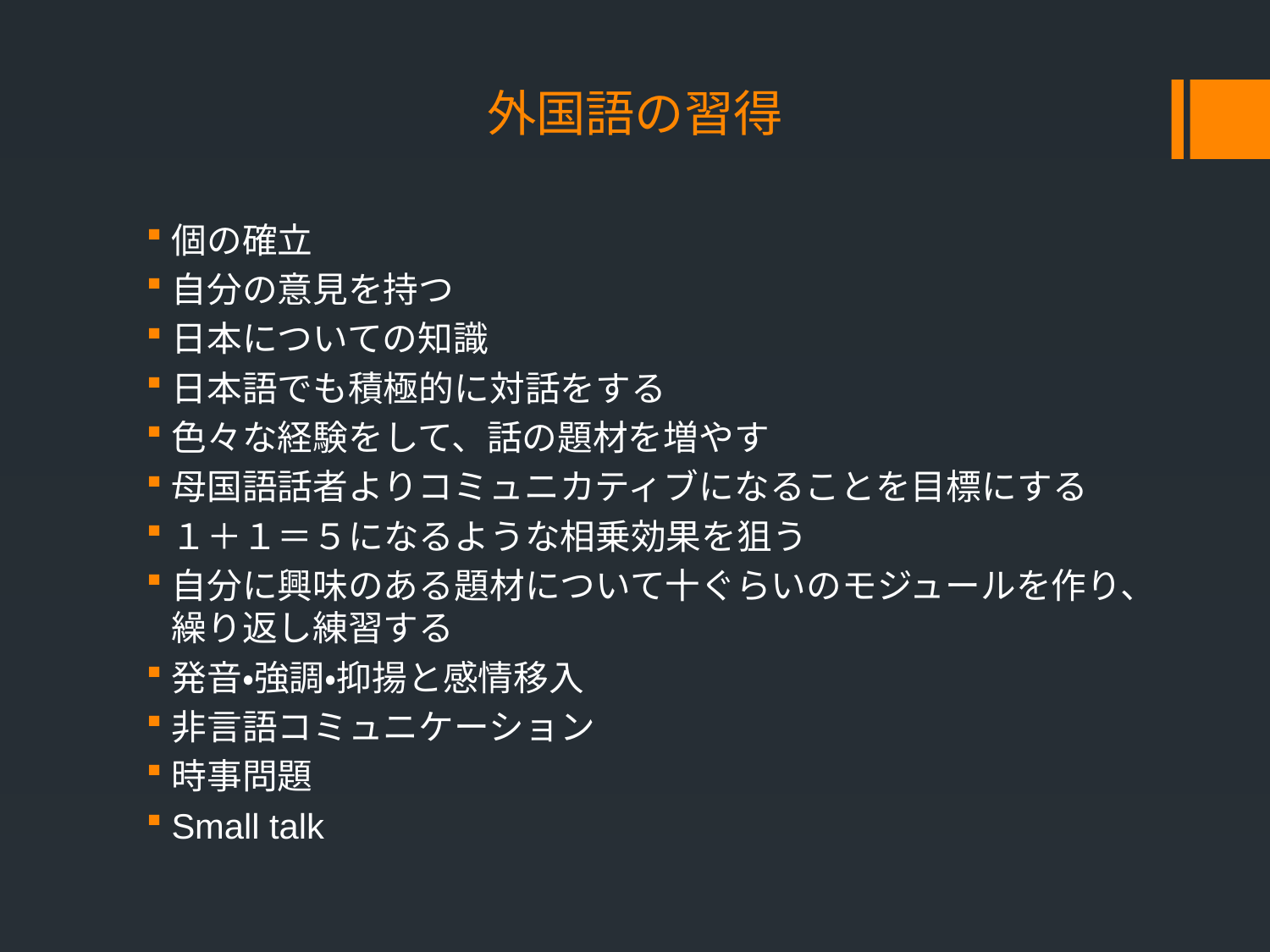

# 外国語の習得
個の確立
自分の意見を持つ
日本についての知識
日本語でも積極的に対話をする
色々な経験をして、話の題材を増やす
母国語話者よりコミュニカティブになることを目標にする
１＋１＝５になるような相乗効果を狙う
自分に興味のある題材について十ぐらいのモジュールを作り、繰り返し練習する
発音・強調・抑揚と感情移入
非言語コミュニケーション
時事問題
Small talk